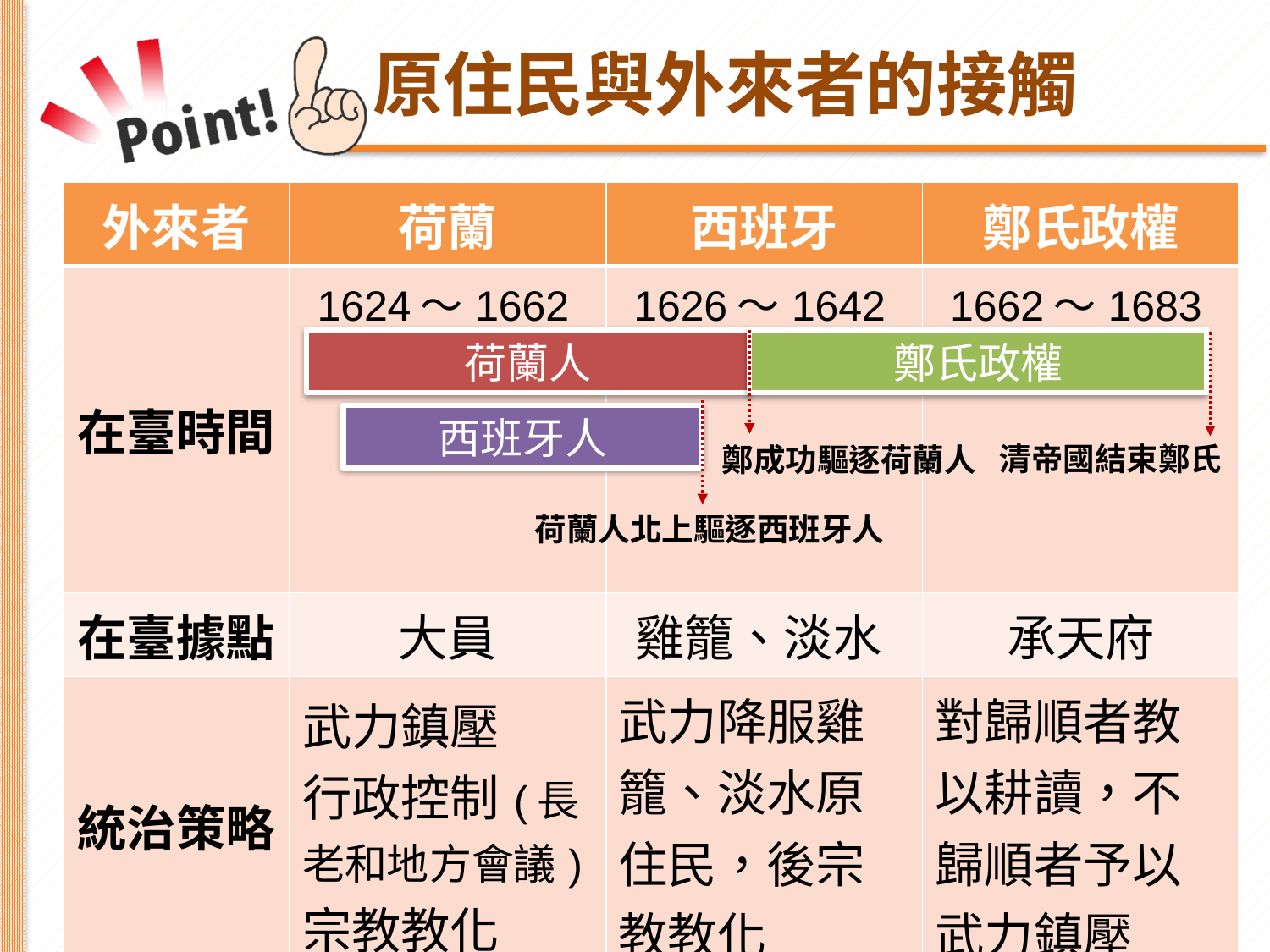

# 原住民與外來者的接觸
| 外來者 | 荷蘭 | 西班牙 | 鄭氏政權 |
| --- | --- | --- | --- |
| 在臺時間 | 1624～1662年 | 1626～1642年 | 1662～1683年 |
| 在臺據點 | 大員 | 雞籠、淡水 | 承天府 |
| 統治策略 | 武力鎮壓 行政控制(長老和地方會議) 宗教教化 | 武力降服雞籠、淡水原住民，後宗教教化 | 對歸順者教以耕讀，不歸順者予以武力鎮壓 |
鄭氏政權
荷蘭人
西班牙人
清帝國結束鄭氏
鄭成功驅逐荷蘭人
荷蘭人北上驅逐西班牙人